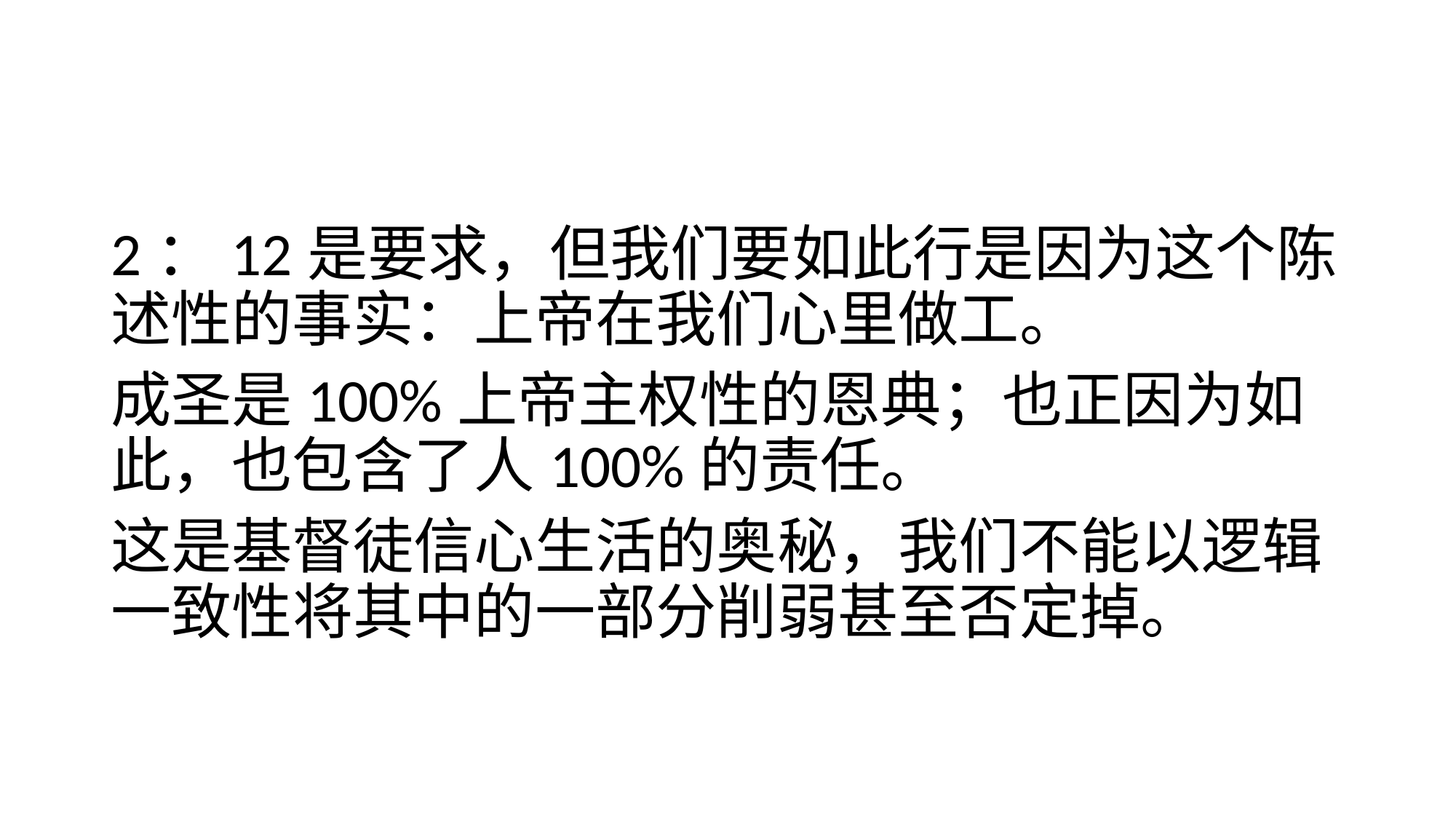

#
2：12是要求，但我们要如此行是因为这个陈述性的事实：上帝在我们心里做工。
成圣是100%上帝主权性的恩典；也正因为如此，也包含了人100%的责任。
这是基督徒信心生活的奥秘，我们不能以逻辑一致性将其中的一部分削弱甚至否定掉。